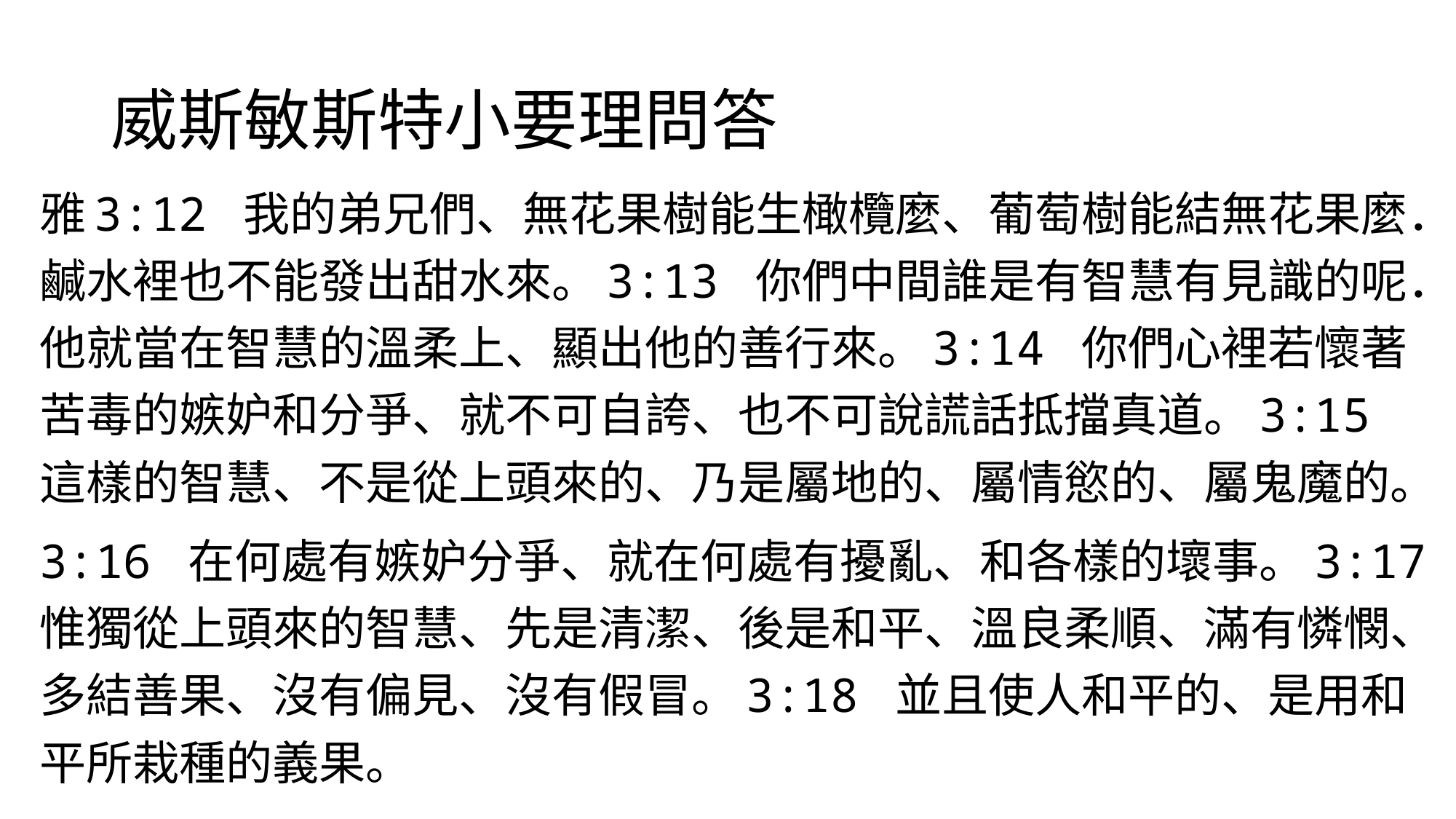

# 威斯敏斯特小要理問答
雅3:12 我的弟兄們、無花果樹能生橄欖麼、葡萄樹能結無花果麼．鹹水裡也不能發出甜水來。3:13 你們中間誰是有智慧有見識的呢．他就當在智慧的溫柔上、顯出他的善行來。3:14 你們心裡若懷著苦毒的嫉妒和分爭、就不可自誇、也不可說謊話抵擋真道。3:15 這樣的智慧、不是從上頭來的、乃是屬地的、屬情慾的、屬鬼魔的。
3:16 在何處有嫉妒分爭、就在何處有擾亂、和各樣的壞事。3:17 惟獨從上頭來的智慧、先是清潔、後是和平、溫良柔順、滿有憐憫、多結善果、沒有偏見、沒有假冒。3:18 並且使人和平的、是用和平所栽種的義果。